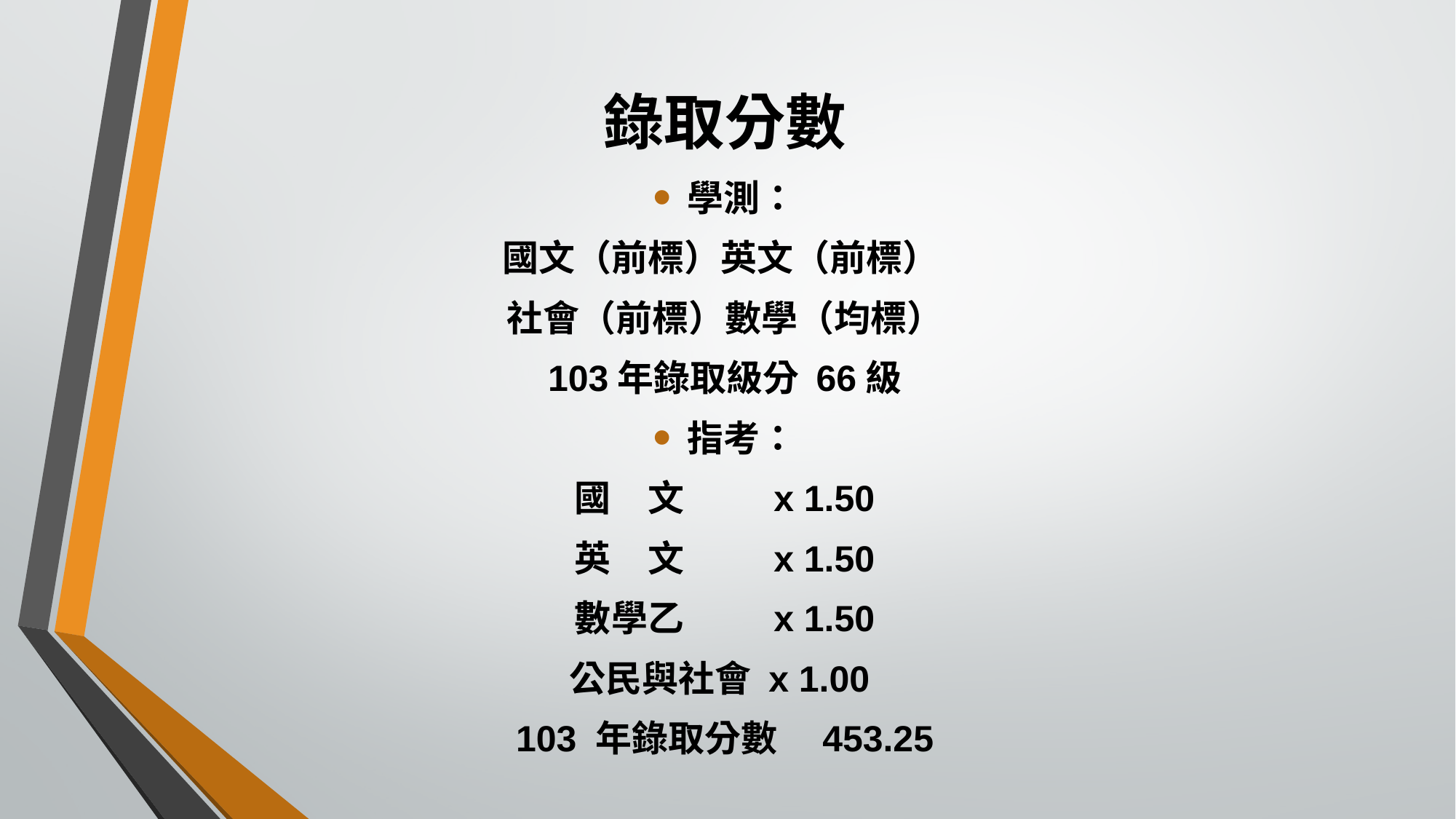

# 錄取分數
學測：
國文（前標）英文（前標）
社會（前標）數學（均標）
103年錄取級分 66級
指考：
國　文　　 x 1.50
英　文　　 x 1.50
數學乙　　 x 1.50
公民與社會 x 1.00
103 年錄取分數　453.25